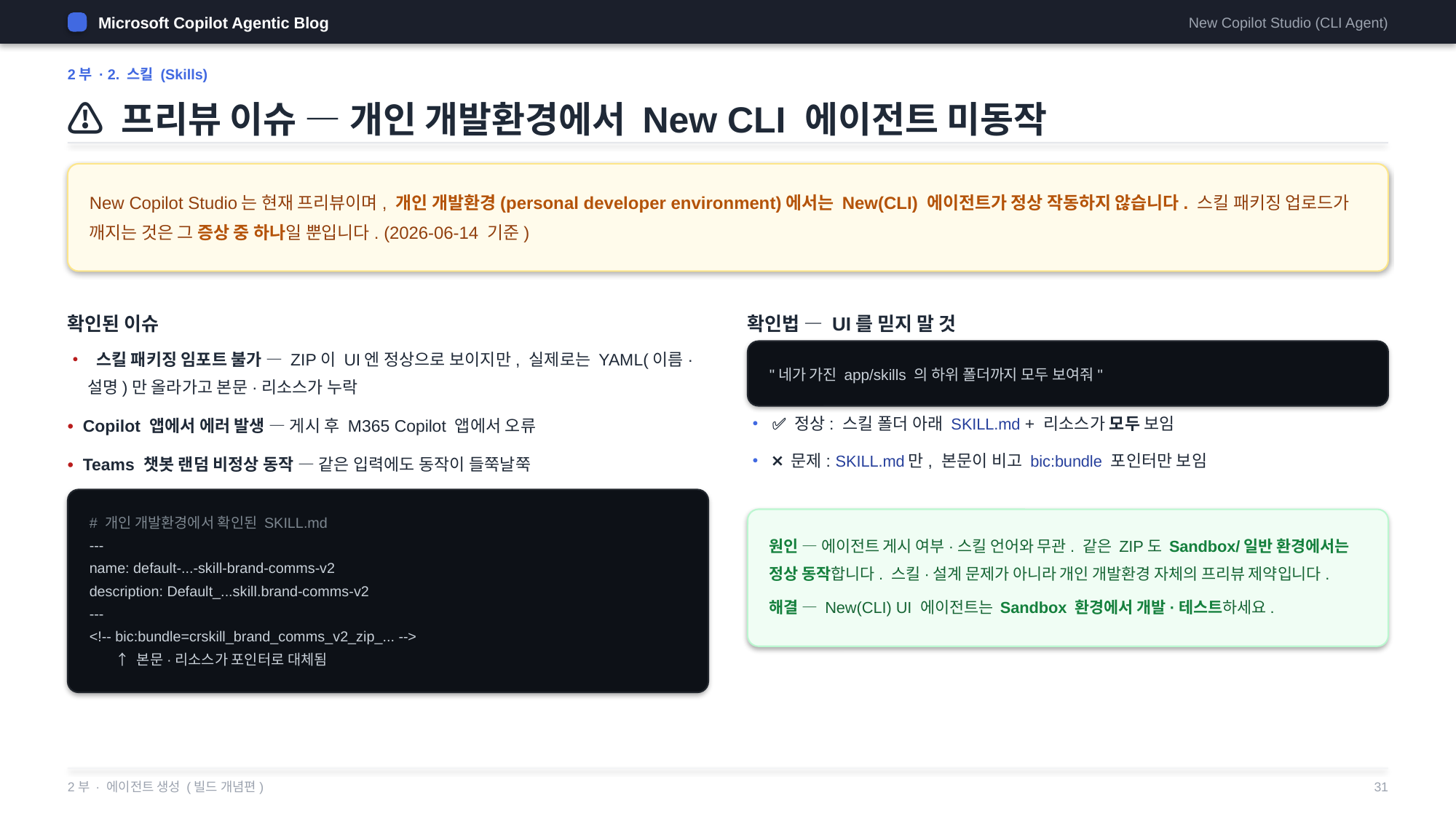

Microsoft Copilot Agentic Blog
New Copilot Studio (CLI Agent)

2부 · 2. 스킬 (Skills)
⚠️ 프리뷰 이슈 — 개인 개발환경에서 New CLI 에이전트 미동작

New Copilot Studio는 현재 프리뷰이며, 개인 개발환경(personal developer environment)에서는 New(CLI) 에이전트가 정상 작동하지 않습니다. 스킬 패키징 업로드가 깨지는 것은 그 증상 중 하나일 뿐입니다. (2026-06-14 기준)
확인된 이슈
확인법 — UI를 믿지 말 것
•  스킬 패키징 임포트 불가 — ZIP이 UI엔 정상으로 보이지만, 실제로는 YAML(이름·설명)만 올라가고 본문·리소스가 누락
•  Copilot 앱에서 에러 발생 — 게시 후 M365 Copilot 앱에서 오류
•  Teams 챗봇 랜덤 비정상 동작 — 같은 입력에도 동작이 들쭉날쭉

"네가 가진 app/skills 의 하위 폴더까지 모두 보여줘"
•  ✅ 정상: 스킬 폴더 아래 SKILL.md + 리소스가 모두 보임
•  ❌ 문제: SKILL.md만, 본문이 비고 bic:bundle 포인터만 보임

# 개인 개발환경에서 확인된 SKILL.md
---
name: default-...-skill-brand-comms-v2
description: Default_...skill.brand-comms-v2
---
<!-- bic:bundle=crskill_brand_comms_v2_zip_... -->
        ↑ 본문·리소스가 포인터로 대체됨

원인 — 에이전트 게시 여부·스킬 언어와 무관. 같은 ZIP도 Sandbox/일반 환경에서는 정상 동작합니다. 스킬·설계 문제가 아니라 개인 개발환경 자체의 프리뷰 제약입니다.
해결 — New(CLI) UI 에이전트는 Sandbox 환경에서 개발·테스트하세요.

2부 · 에이전트 생성 (빌드 개념편)
31